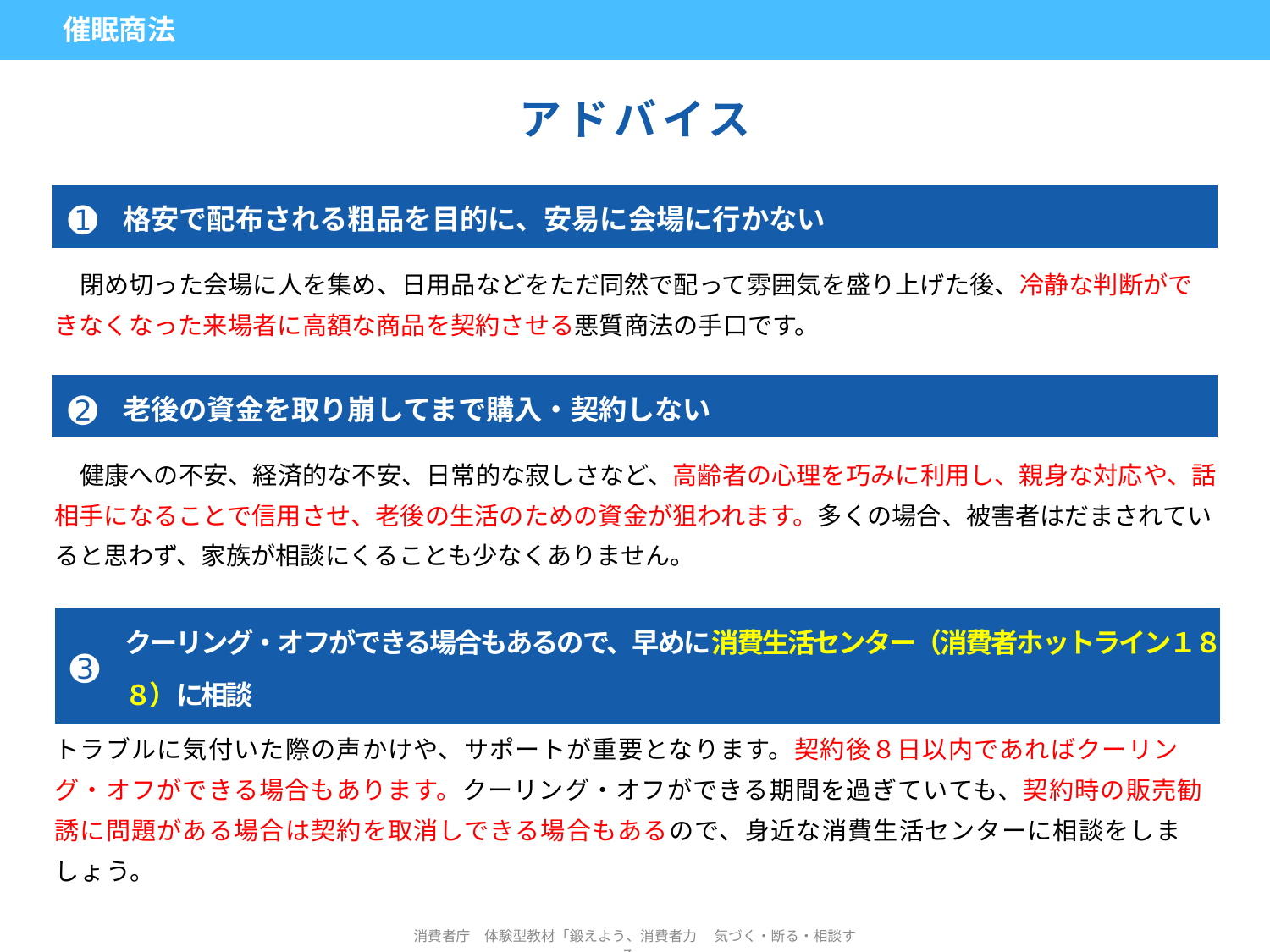

| 催眠商法 |  |  |  |
| --- | --- | --- | --- |
アドバイス
| ➊ | 格安で配布される粗品を目的に、安易に会場に行かない |
| --- | --- |
閉め切った会場に人を集め、日用品などをただ同然で配って雰囲気を盛り上げた後、冷静な判断ができなくなった来場者に高額な商品を契約させる悪質商法の手口です。
| ➋ | 老後の資金を取り崩してまで購入・契約しない |
| --- | --- |
健康への不安、経済的な不安、日常的な寂しさなど、高齢者の心理を巧みに利用し、親身な対応や、話相手になることで信用させ、老後の生活のための資金が狙われます。多くの場合、被害者はだまされていると思わず、家族が相談にくることも少なくありません。
| ➌ | クーリング・オフができる場合もあるので、早めに消費生活センター（消費者ホットライン１８８）に相談 |
| --- | --- |
高齢の家族や介護に関わる周囲の方が、トラブルにあっていないか日常的な見守りの意識を持ち、トラブルに気付いた際の声かけや、サポートが重要となります。契約後８日以内であればクーリング・オフができる場合もあります。クーリング・オフができる期間を過ぎていても、契約時の販売勧誘に問題がある場合は契約を取消しできる場合もあるので、身近な消費生活センターに相談をしましょう。